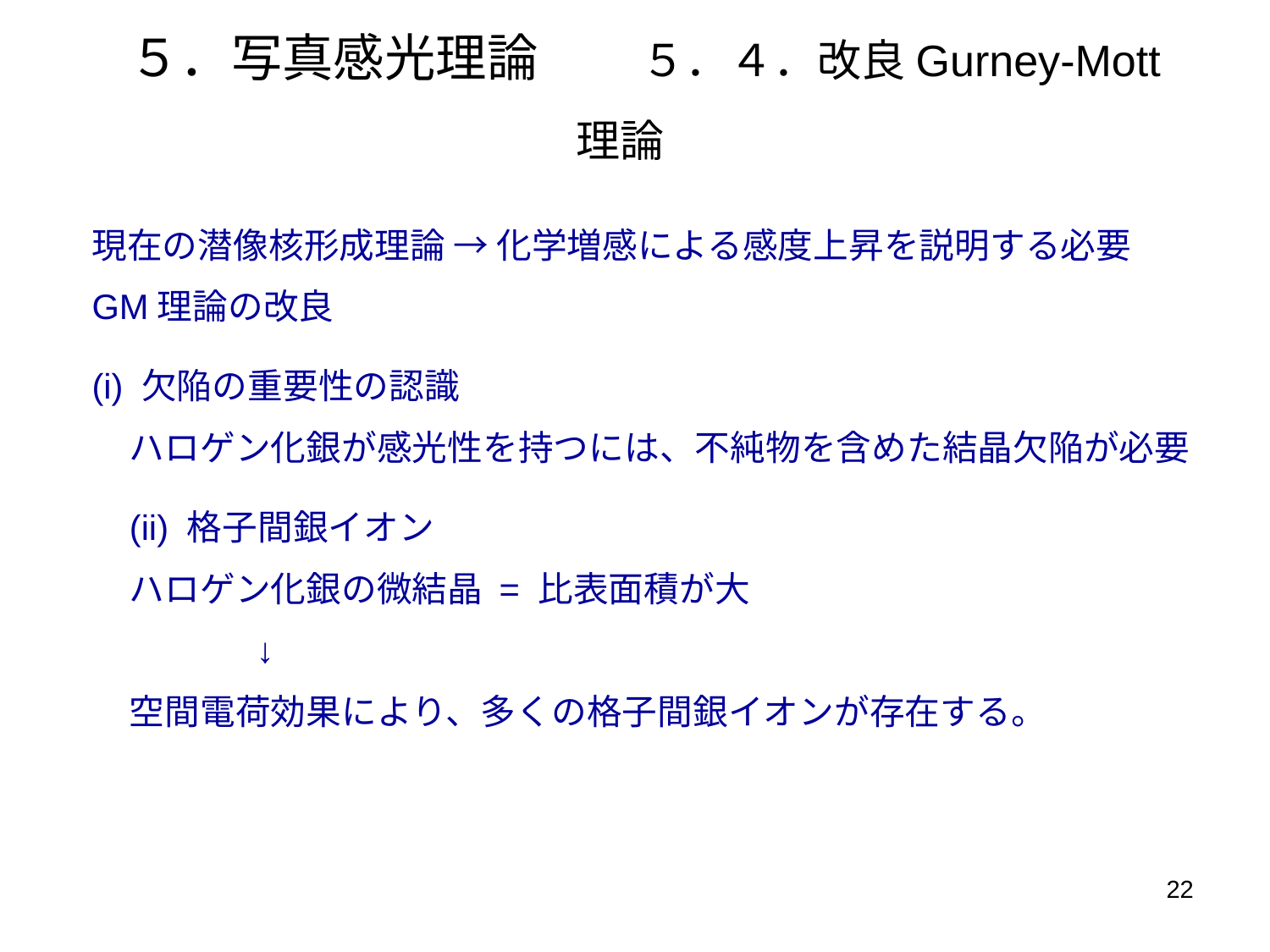

# ５．写真感光理論　　５．４．改良Gurney-Mott理論
現在の潜像核形成理論 → 化学増感による感度上昇を説明する必要
GM理論の改良
(i) 欠陥の重要性の認識
ハロゲン化銀が感光性を持つには、不純物を含めた結晶欠陥が必要
(ii) 格子間銀イオン
ハロゲン化銀の微結晶 = 比表面積が大
	↓
空間電荷効果により、多くの格子間銀イオンが存在する。

22